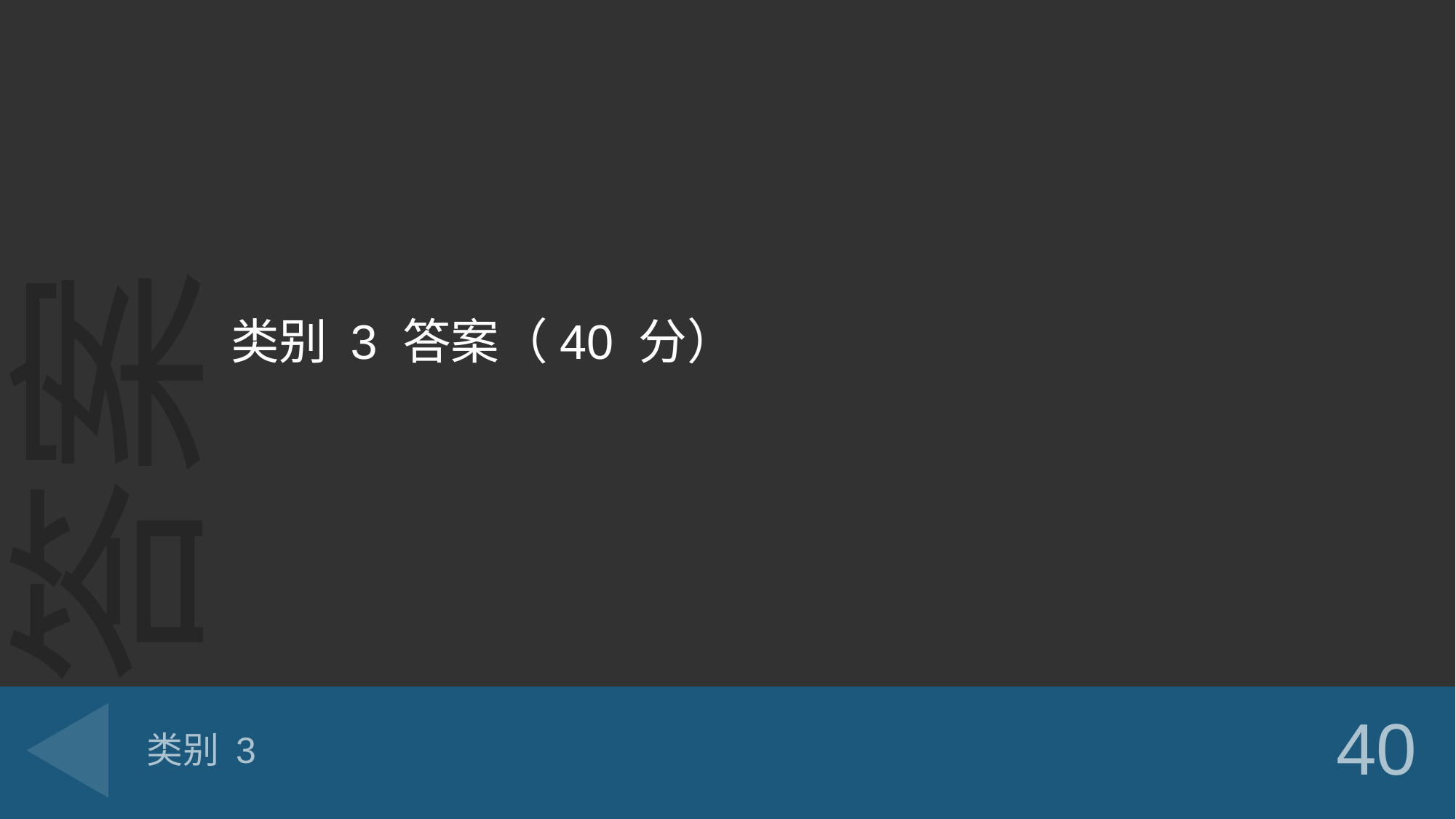

类别 3 答案（40 分）
# 类别 3
40